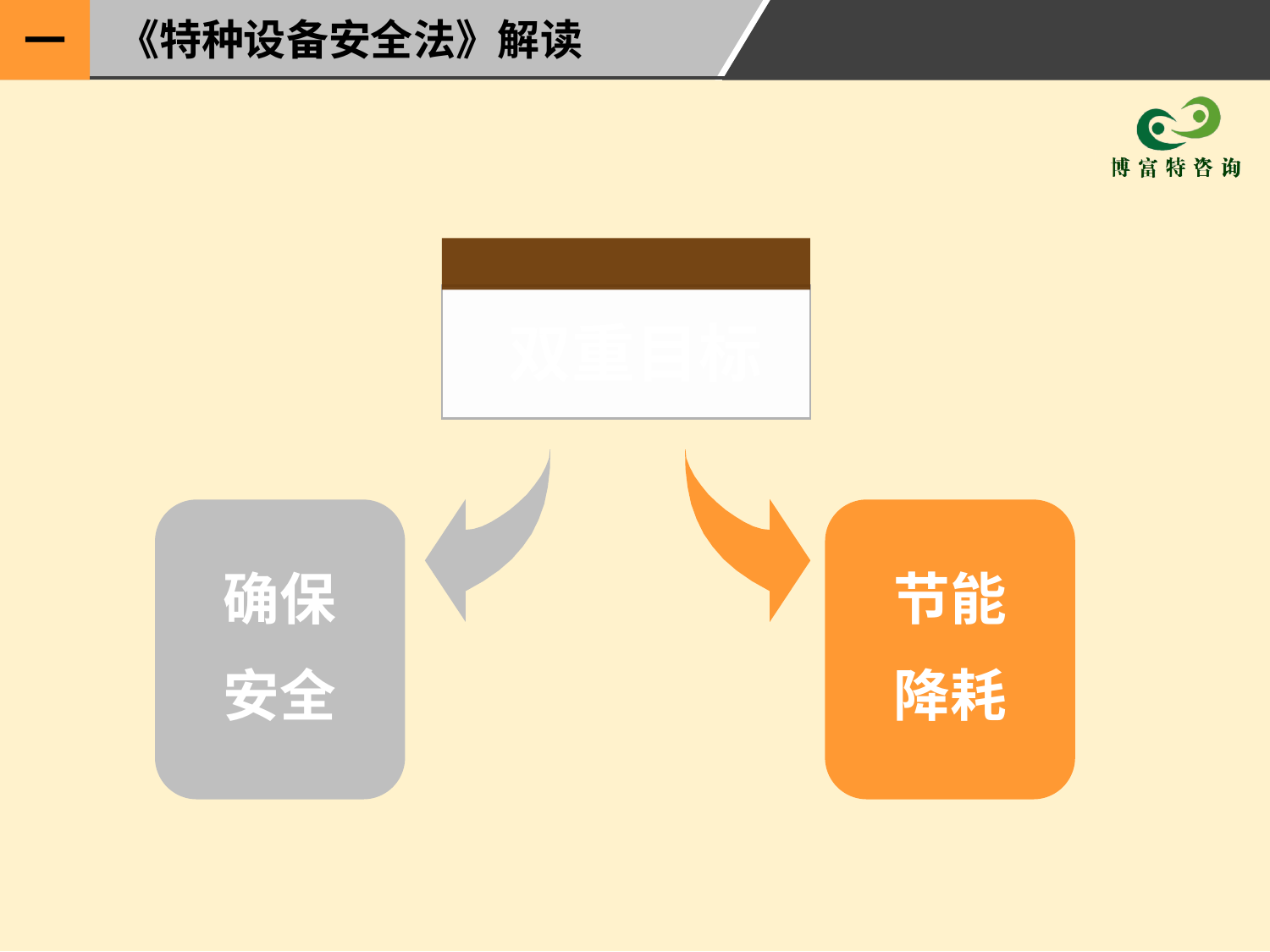

《特种设备安全法》解读
一

双重目标

确保
安全
节能
降耗